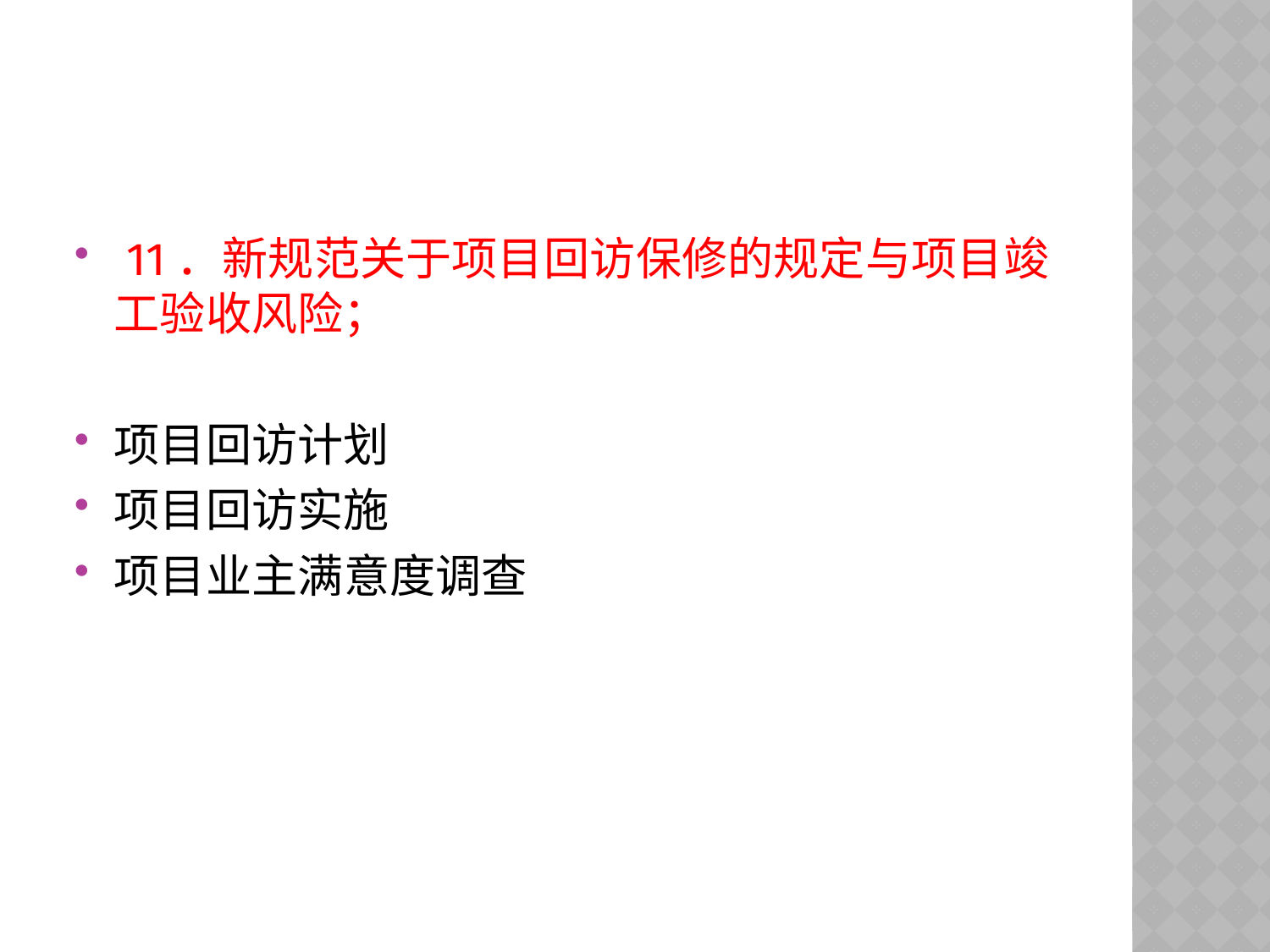

#
 11．新规范关于项目回访保修的规定与项目竣工验收风险；

项目回访计划
项目回访实施
项目业主满意度调查